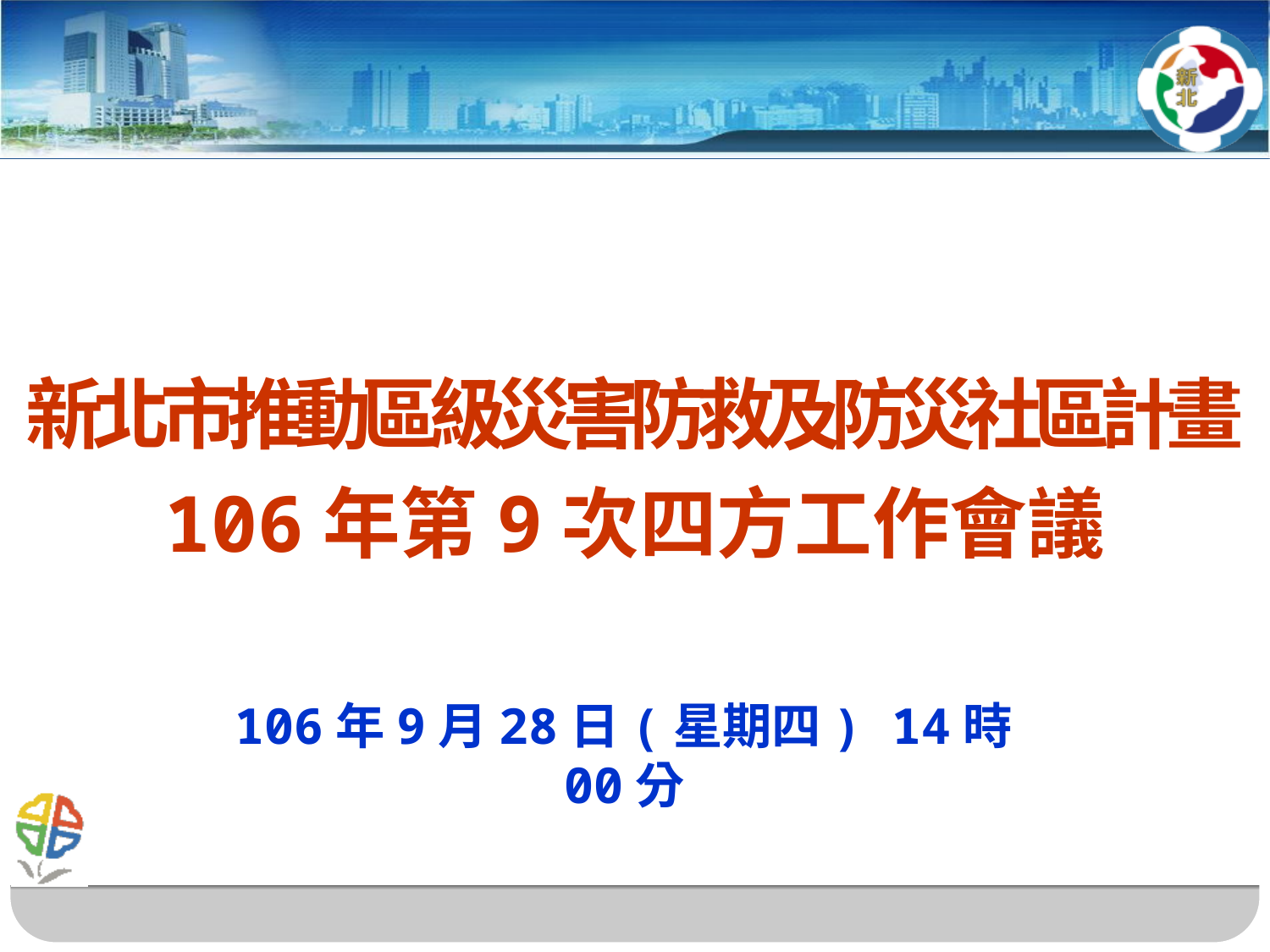

新北市推動區級災害防救及防災社區計畫
106年第9次四方工作會議
106年9月28日(星期四) 14時00分